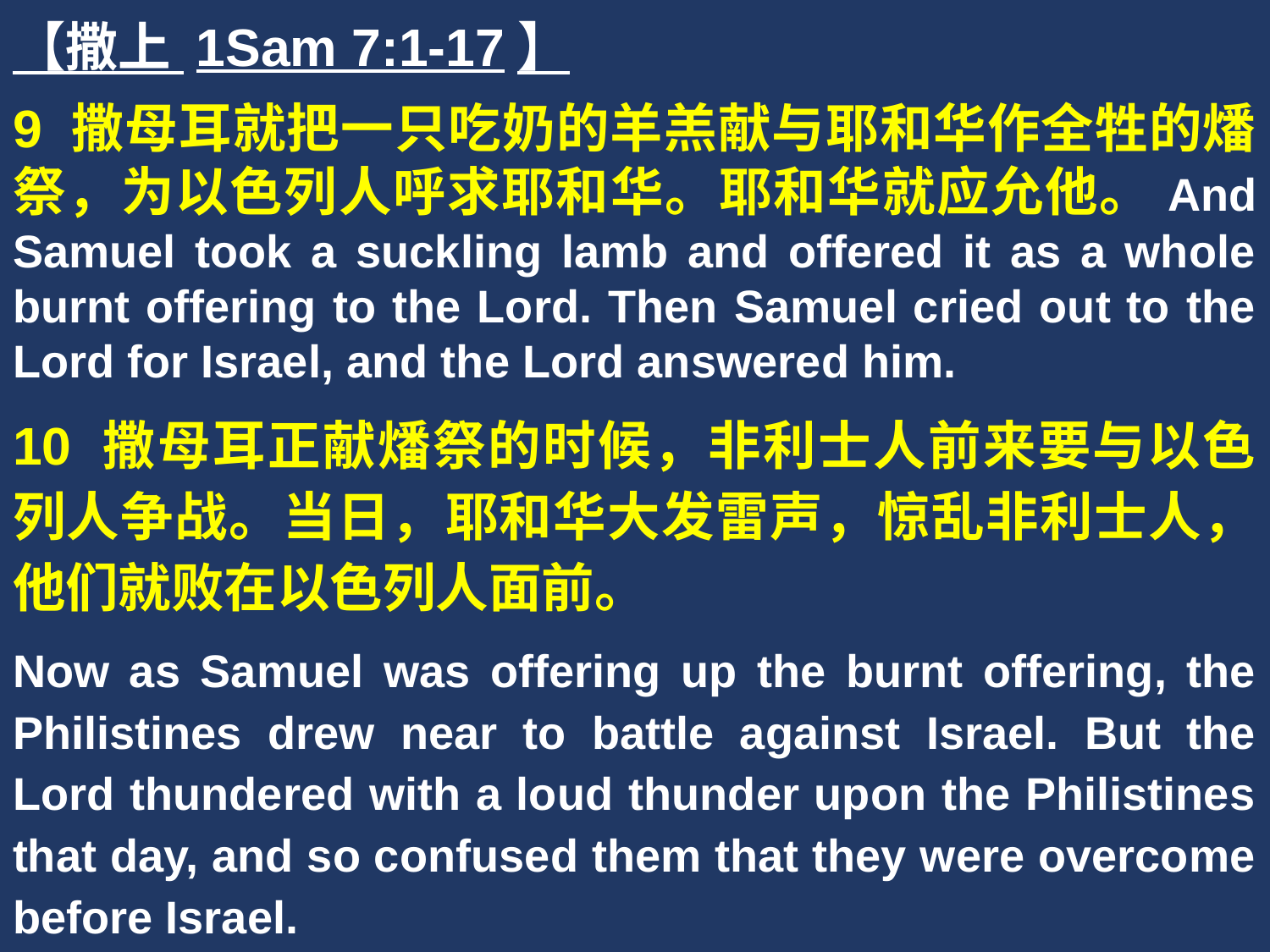

【撒上 1Sam 7:1-17】
9 撒母耳就把一只吃奶的羊羔献与耶和华作全牲的燔祭，为以色列人呼求耶和华。耶和华就应允他。And Samuel took a suckling lamb and offered it as a whole burnt offering to the Lord. Then Samuel cried out to the Lord for Israel, and the Lord answered him.
10 撒母耳正献燔祭的时候，非利士人前来要与以色列人争战。当日，耶和华大发雷声，惊乱非利士人，他们就败在以色列人面前。
Now as Samuel was offering up the burnt offering, the Philistines drew near to battle against Israel. But the Lord thundered with a loud thunder upon the Philistines that day, and so confused them that they were overcome before Israel.